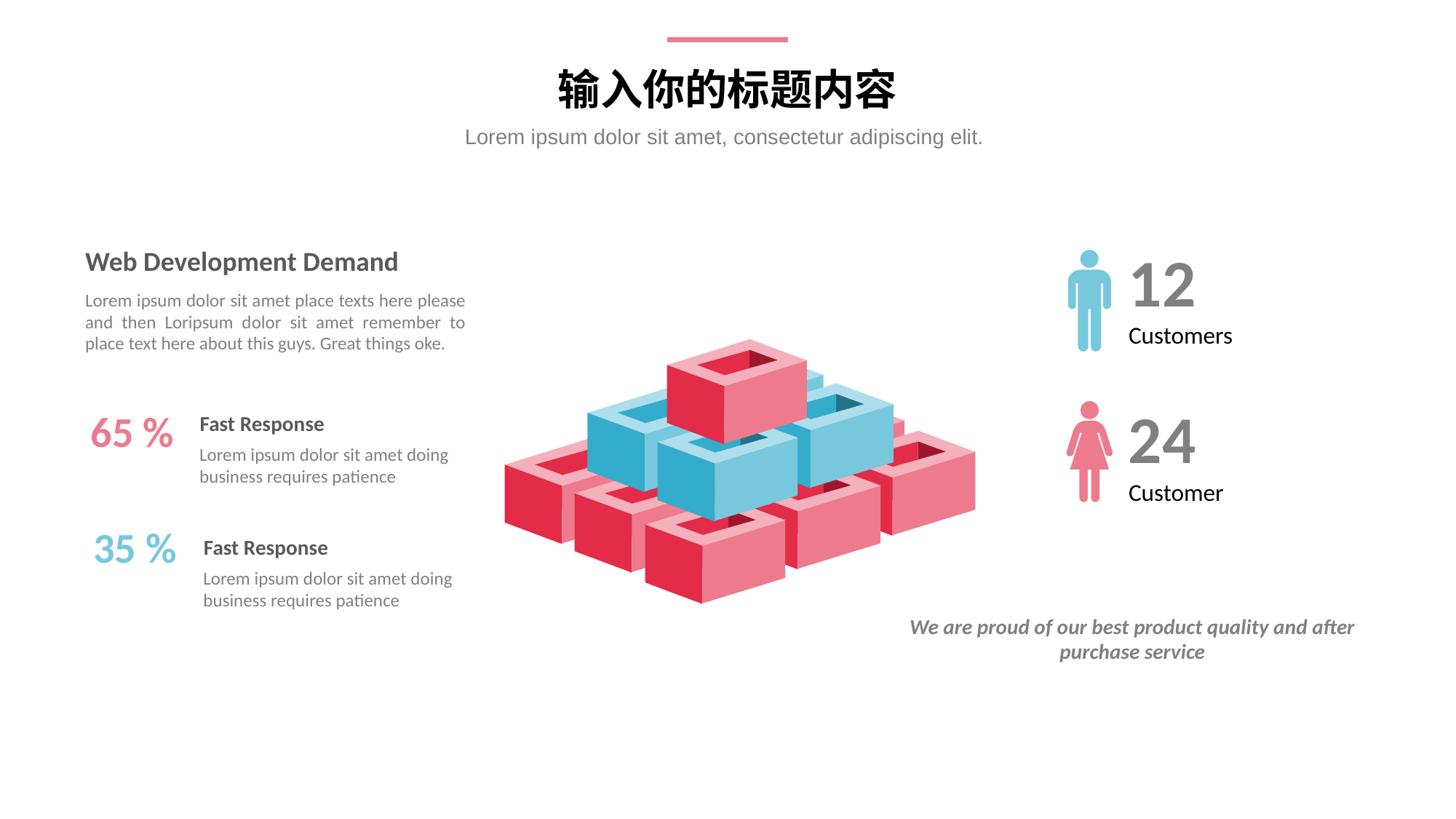

输入你的标题内容
Lorem ipsum dolor sit amet, consectetur adipiscing elit.
12
Web Development Demand
Lorem ipsum dolor sit amet place texts here please and then Loripsum dolor sit amet remember to place text here about this guys. Great things oke.

Customers

24
65 %

Fast Response
Lorem ipsum dolor sit amet doing business requires patience
Customer
35 %
Fast Response
Lorem ipsum dolor sit amet doing business requires patience
We are proud of our best product quality and after purchase service